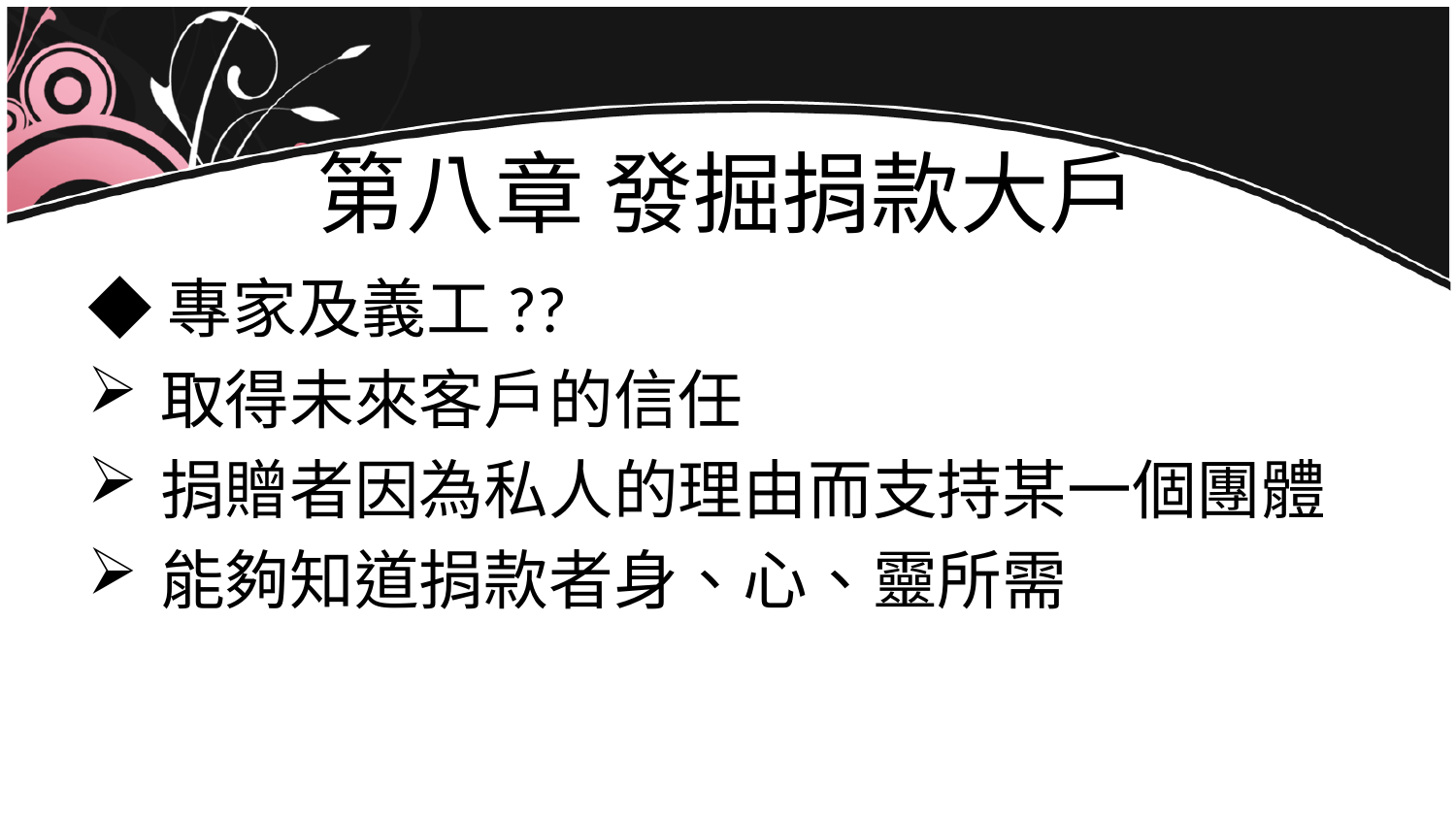

# 第八章 發掘捐款大戶
◆專家及義工??
取得未來客戶的信任
捐贈者因為私人的理由而支持某一個團體
能夠知道捐款者身、心、靈所需